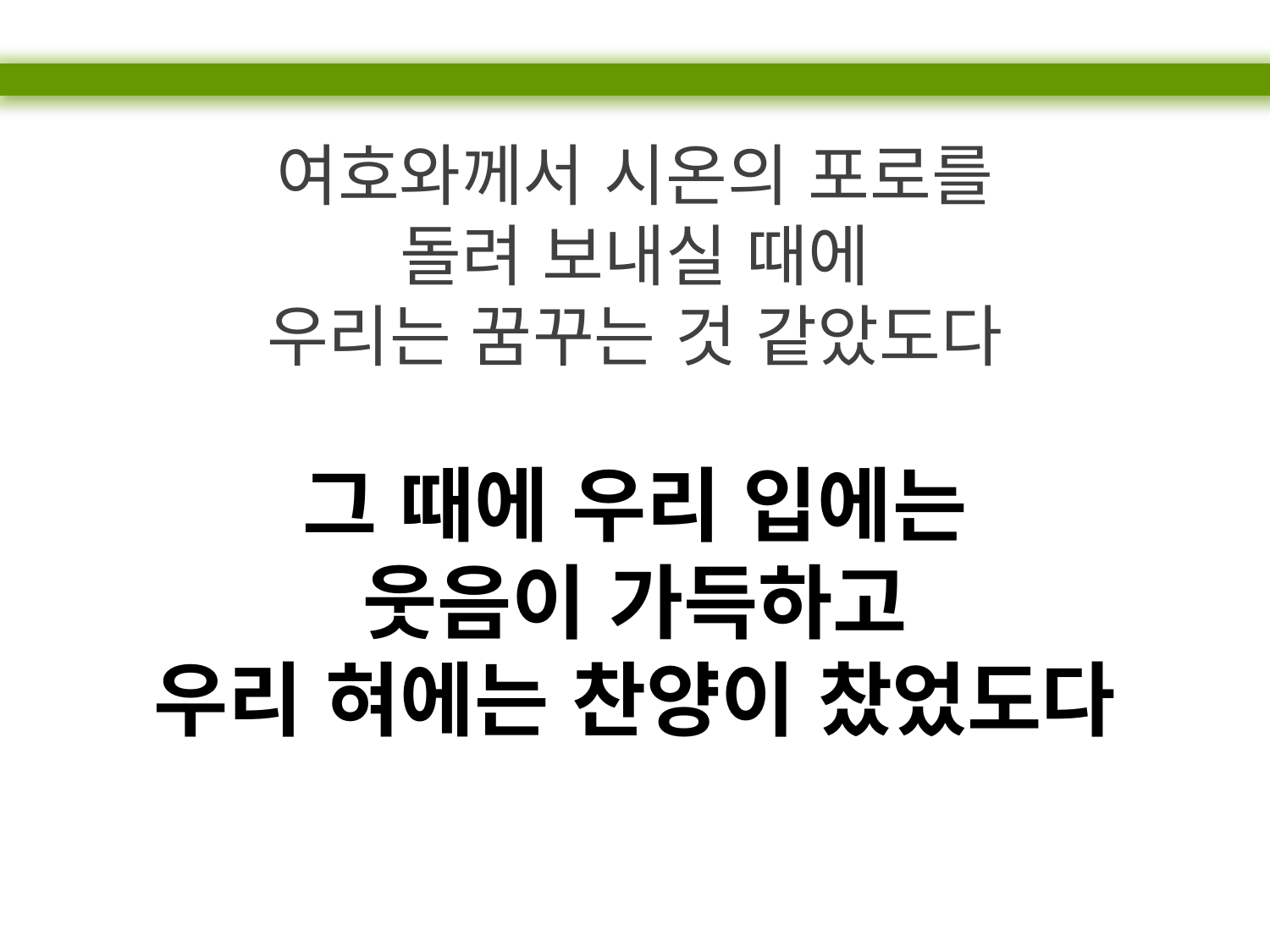

여호와께서 시온의 포로를
돌려 보내실 때에
우리는 꿈꾸는 것 같았도다
그 때에 우리 입에는
웃음이 가득하고
우리 혀에는 찬양이 찼었도다